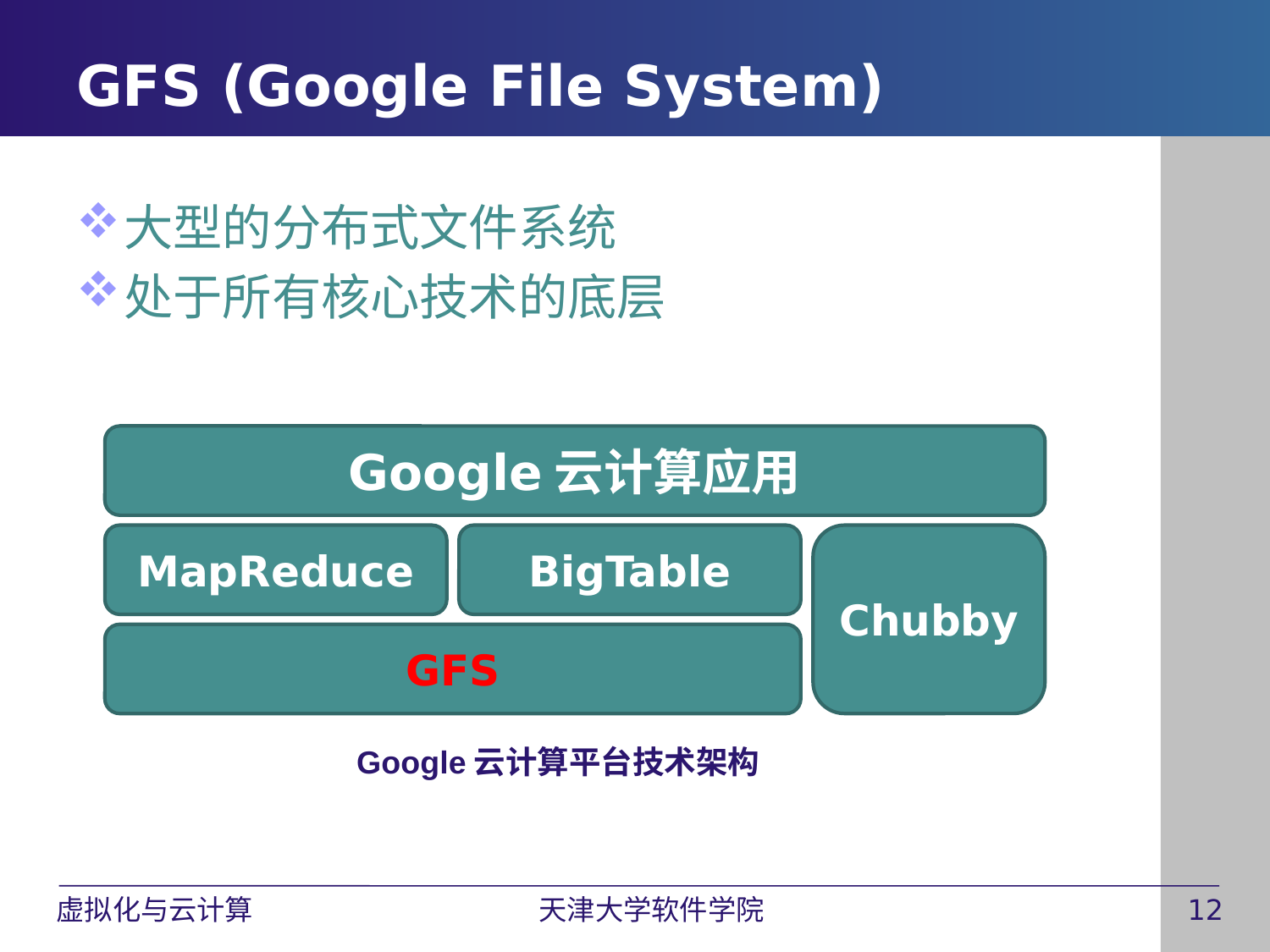

# GFS (Google File System)
大型的分布式文件系统
处于所有核心技术的底层
Google云计算应用
MapReduce
BigTable
Chubby
GFS
Google云计算平台技术架构